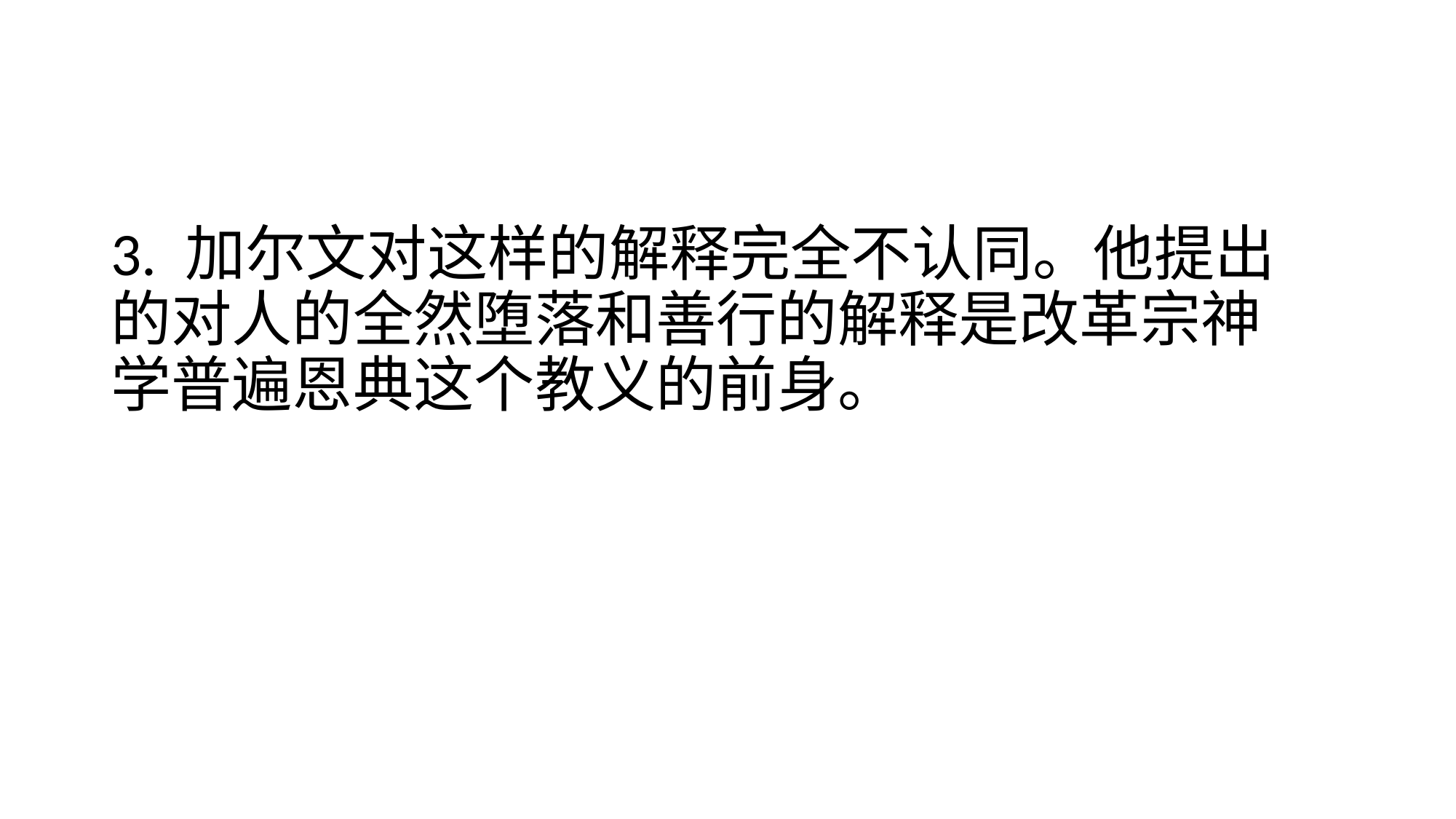

#
3. 加尔文对这样的解释完全不认同。他提出的对人的全然堕落和善行的解释是改革宗神学普遍恩典这个教义的前身。